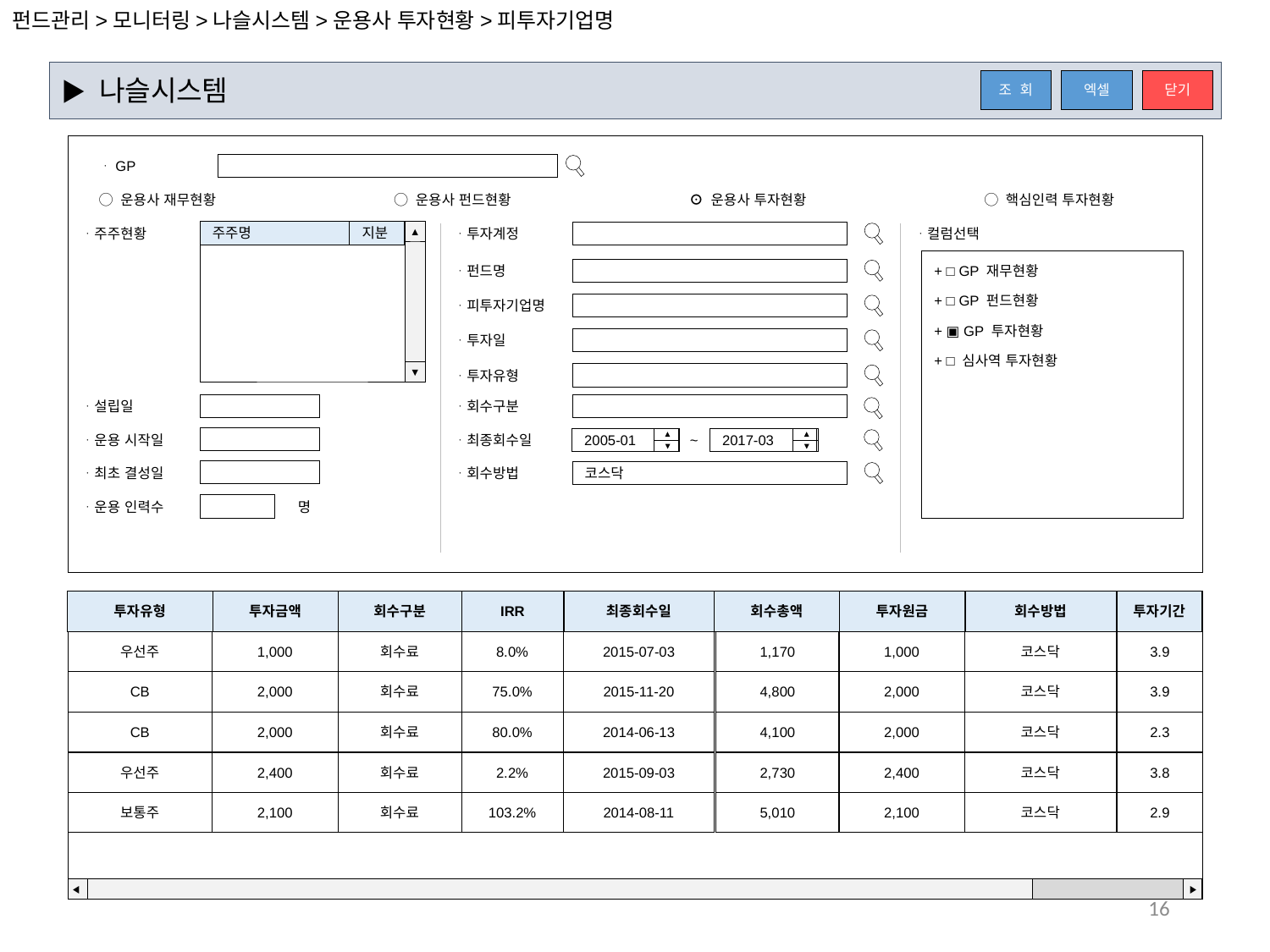

펀드관리>모니터링>나슬시스템>운용사 투자현황>피투자기업명
▶ 나슬시스템
엑셀
닫기
조  회

ᆞGP

◯ 운용사 재무현황
◯ 운용사 펀드현황
⊙ 운용사 투자현황
◯ 핵심인력 투자현황
ᆞ주주현황
ᆞ투자계정
ᆞ컬럼선택
▲
주주명
지분

ᆞ펀드명
+ □ GP 재무현황

+ □ GP 펀드현황

ᆞ피투자기업명

+ ▣ GP 투자현황
ᆞ투자일

+ □ 심사역 투자현황
▼
ᆞ투자유형

ᆞ설립일
ᆞ회수구분

ᆞ운용 시작일
ᆞ최종회수일

~
2005-01

2017-03

ᆞ최초 결성일
ᆞ회수방법

코스닥

ᆞ운용 인력수

명

투자유형
투자금액
회수구분
IRR
최종회수일
회수총액
투자원금
회수방법
투자기간
우선주
1,000
회수료
8.0%
2015-07-03
1,170
1,000
코스닥
3.9
CB
2,000
회수료
75.0%
2015-11-20
4,800
2,000
코스닥
3.9
CB
2,000
회수료
80.0%
2014-06-13
4,100
2,000
코스닥
2.3
우선주
2,400
회수료
2.2%
2015-09-03
2,730
2,400
코스닥
3.8
보통주
2,100
회수료
103.2%
2014-08-11
5,010
2,100
코스닥
2.9

◀

▶
16